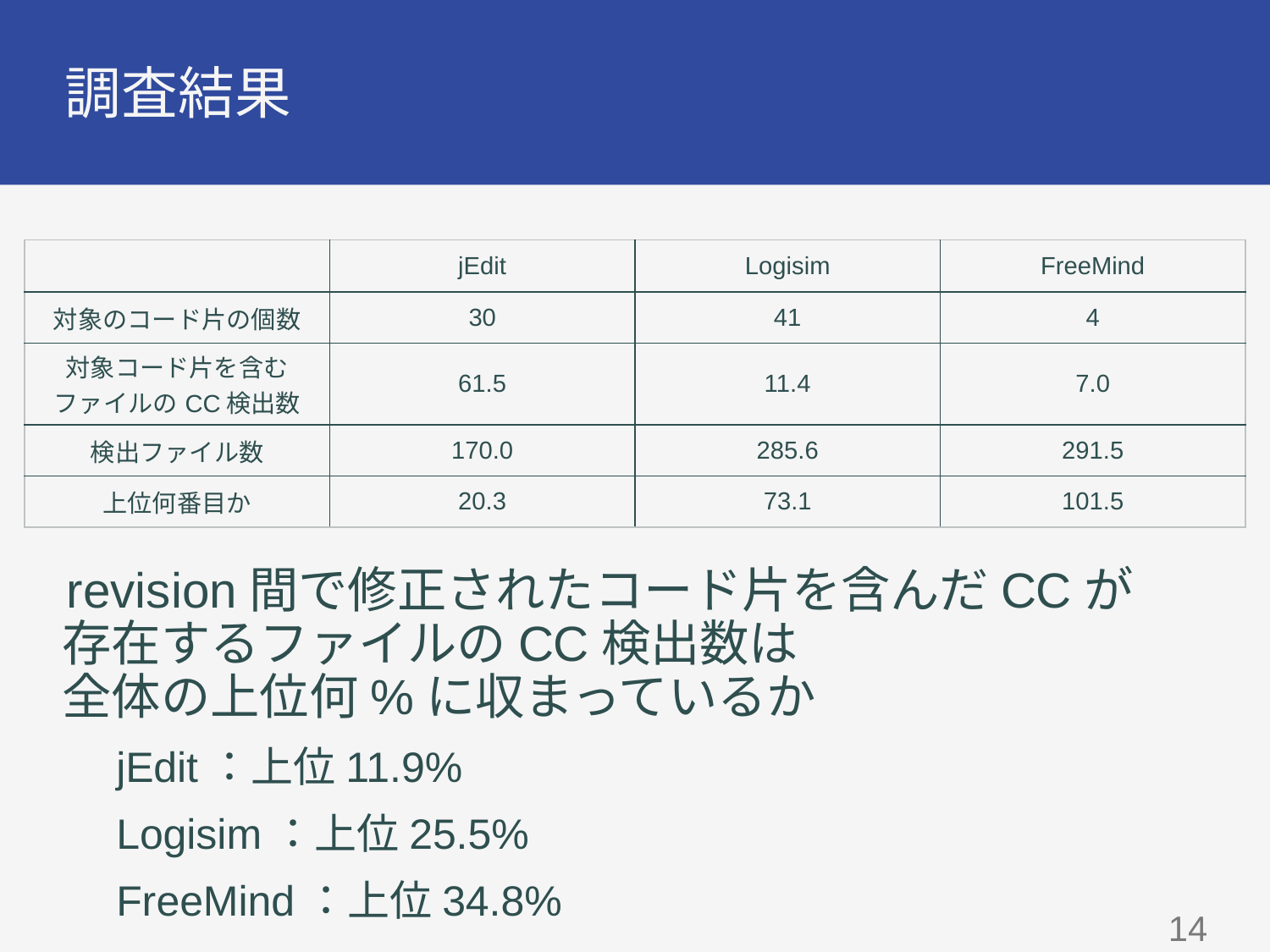

# 調査結果
|  | jEdit | Logisim | FreeMind |
| --- | --- | --- | --- |
| 対象のコード片の個数 | 30 | 41 | 4 |
| 対象コード片を含む ファイルのCC検出数 | 61.5 | 11.4 | 7.0 |
| 検出ファイル数 | 170.0 | 285.6 | 291.5 |
| 上位何番目か | 20.3 | 73.1 | 101.5 |

revision間で修正されたコード片を含んだCCが
存在するファイルのCC検出数は
全体の上位何%に収まっているか
jEdit：上位11.9%
Logisim：上位25.5%
FreeMind：上位34.8%

14